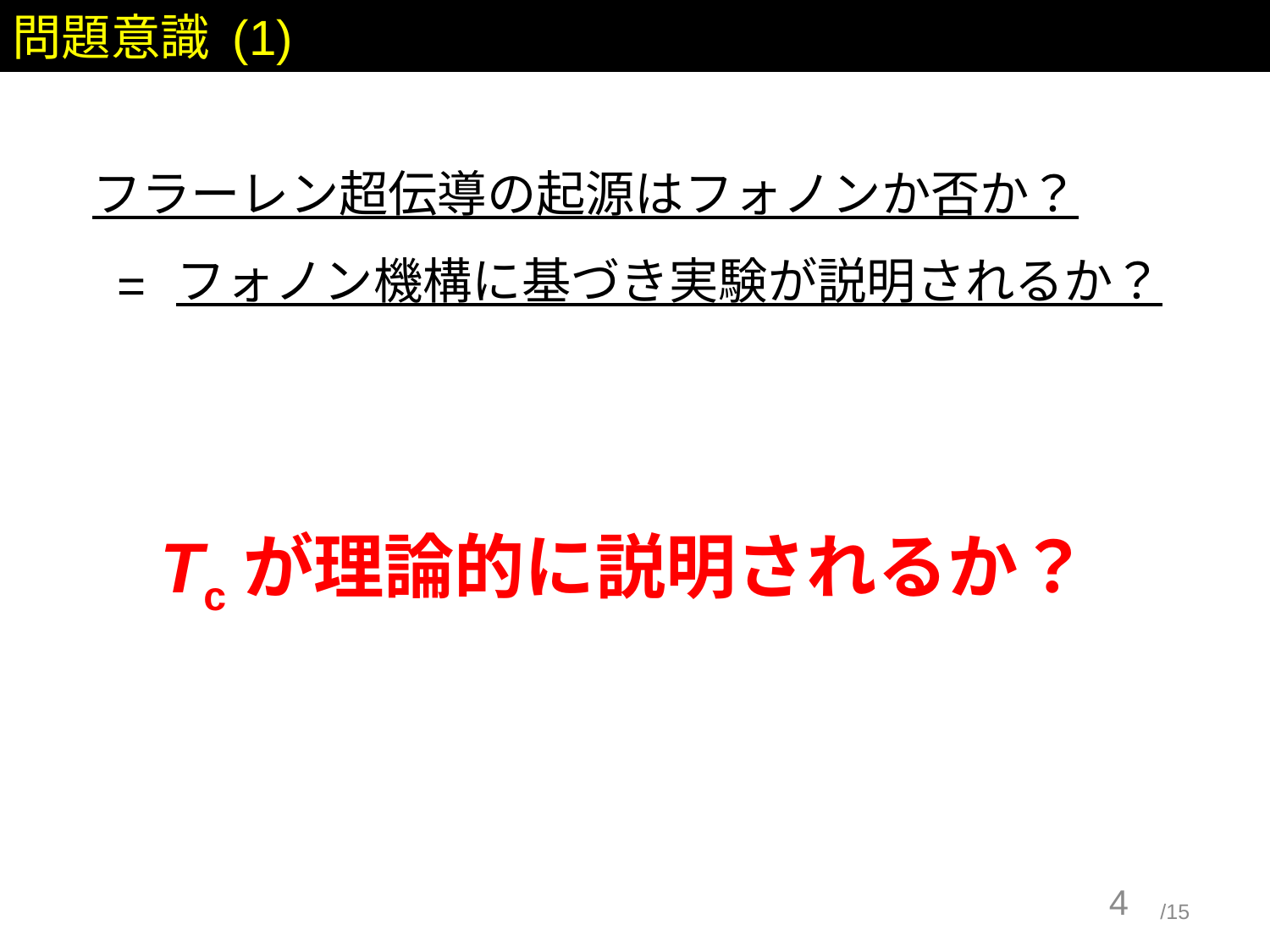

問題意識 (1)
フラーレン超伝導の起源はフォノンか否か？
フォノン機構に基づき実験が説明されるか？
=
Tcが理論的に説明されるか？
4
/15